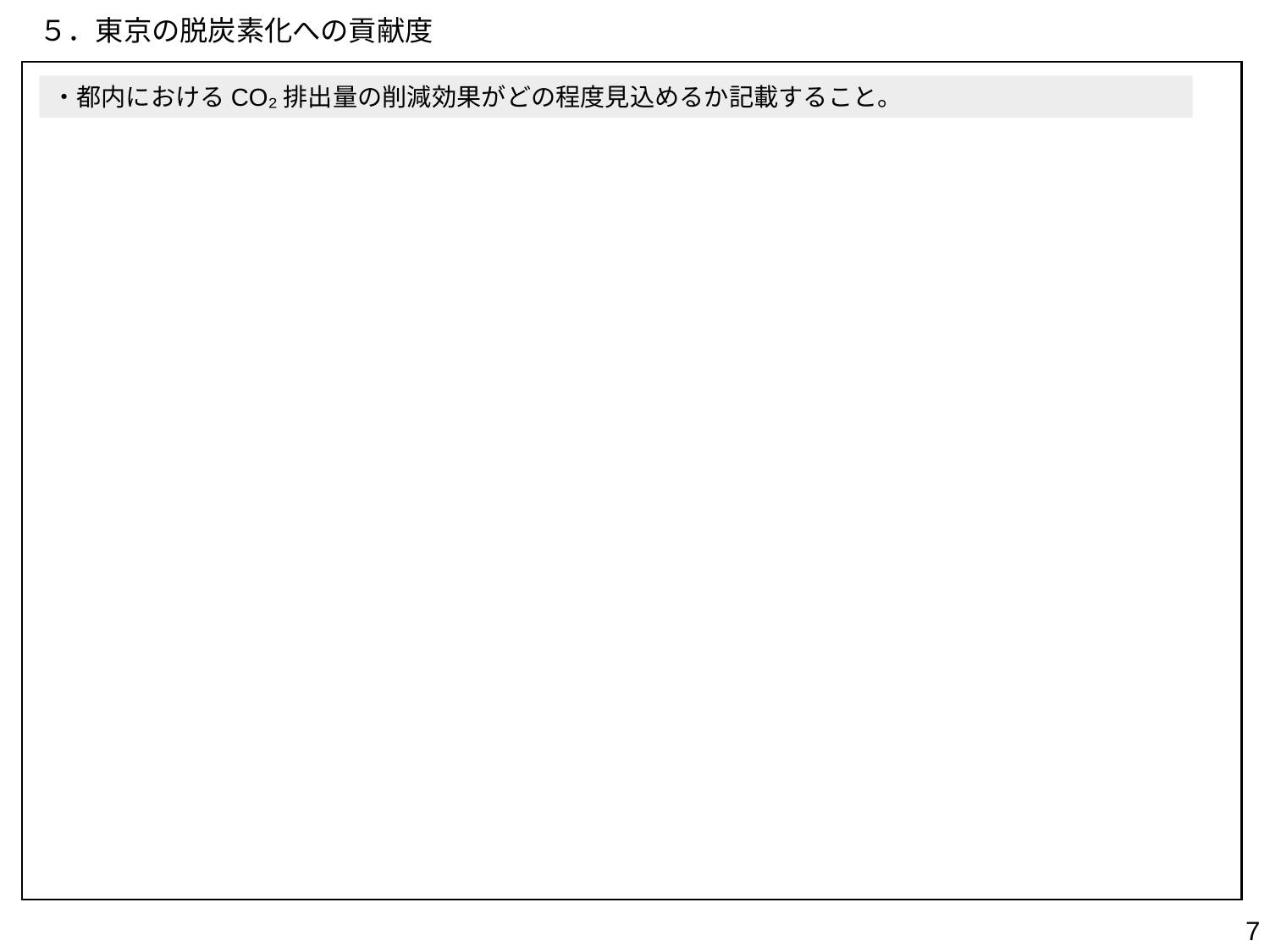

# ５．東京の脱炭素化への貢献度

・都内におけるCO₂排出量の削減効果がどの程度見込めるか記載すること。
7